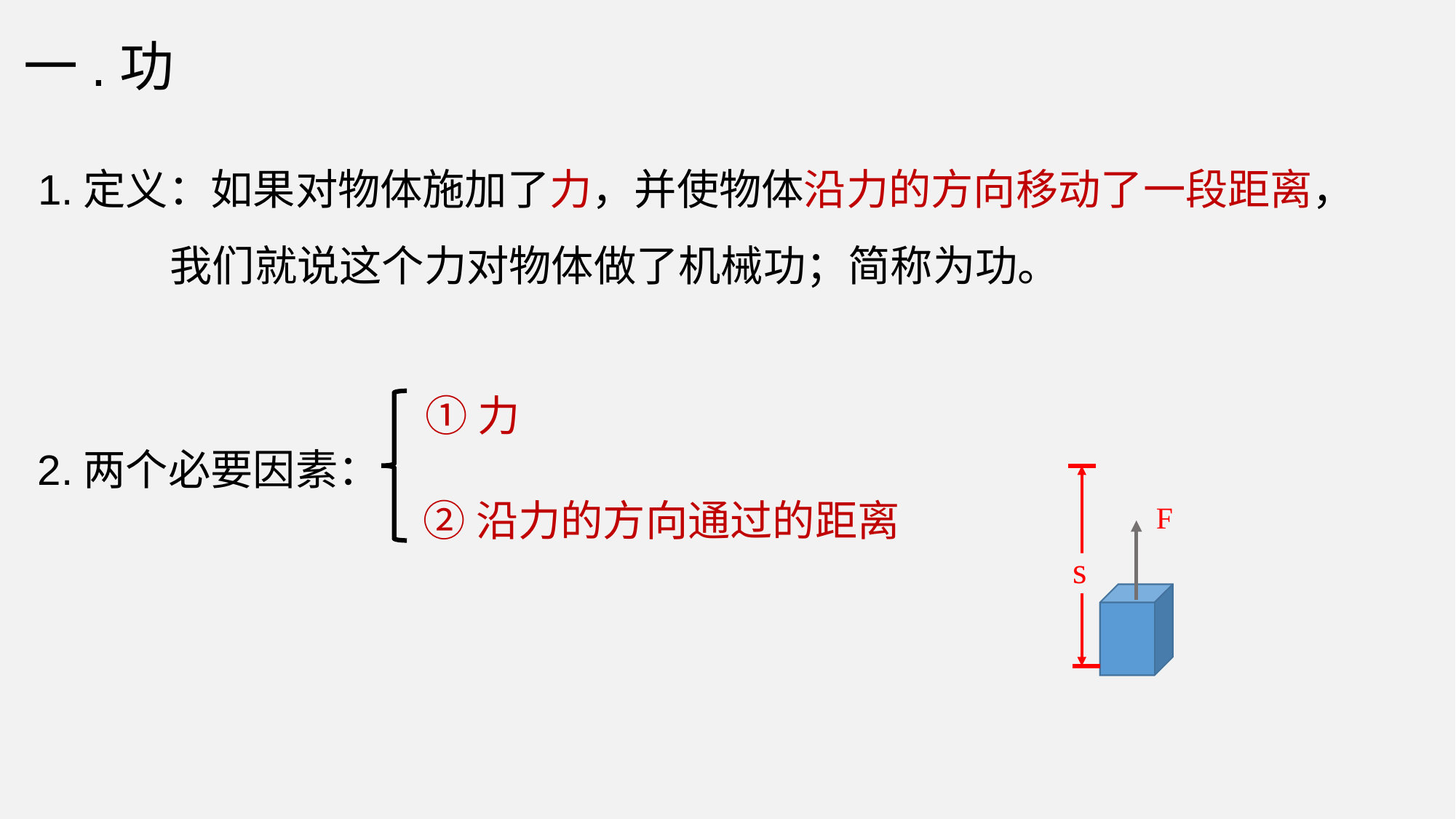

一.功
1.定义：如果对物体施加了力，并使物体沿力的方向移动了一段距离，                我们就说这个力对物体做了机械功；简称为功。
①力

2.两个必要因素：
②沿力的方向通过的距离
F
s